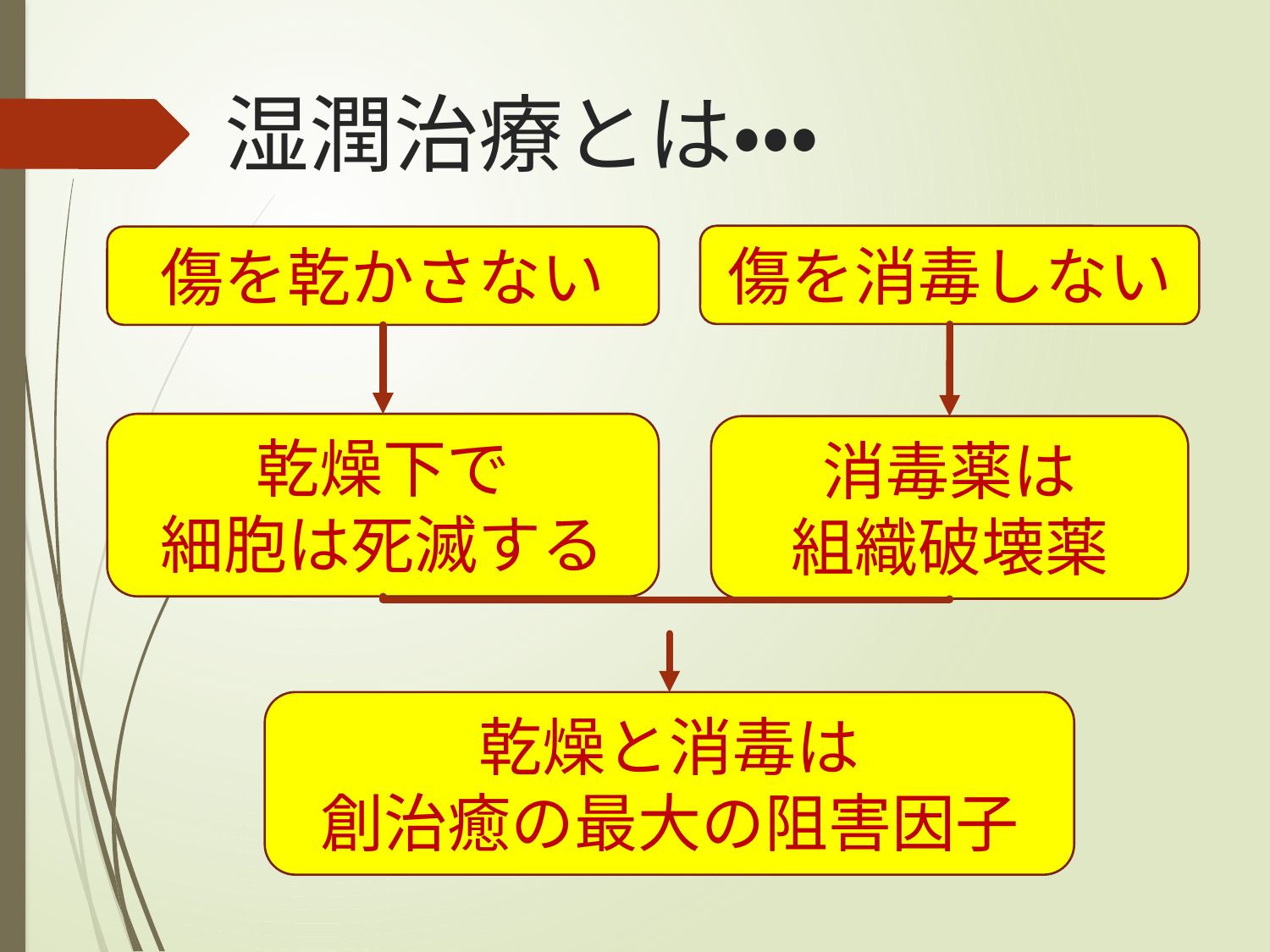

# 湿潤治療とは・・・
傷を消毒しない
傷を乾かさない
消毒薬は
組織破壊薬
乾燥下で
細胞は死滅する
乾燥と消毒は
創治癒の最大の阻害因子